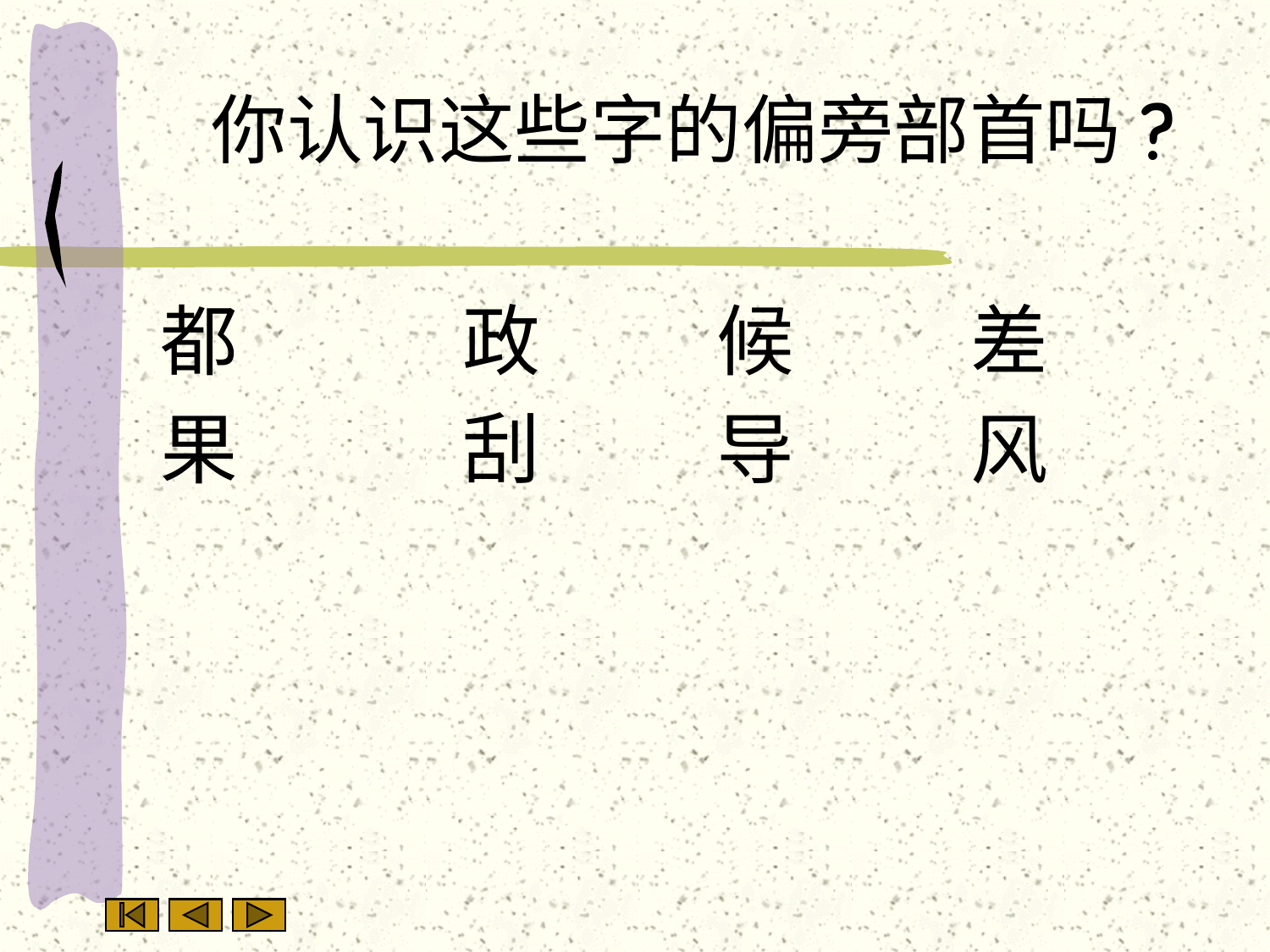

# 你认识这些字的偏旁部首吗?
都		政		候		差
果		刮		导		风